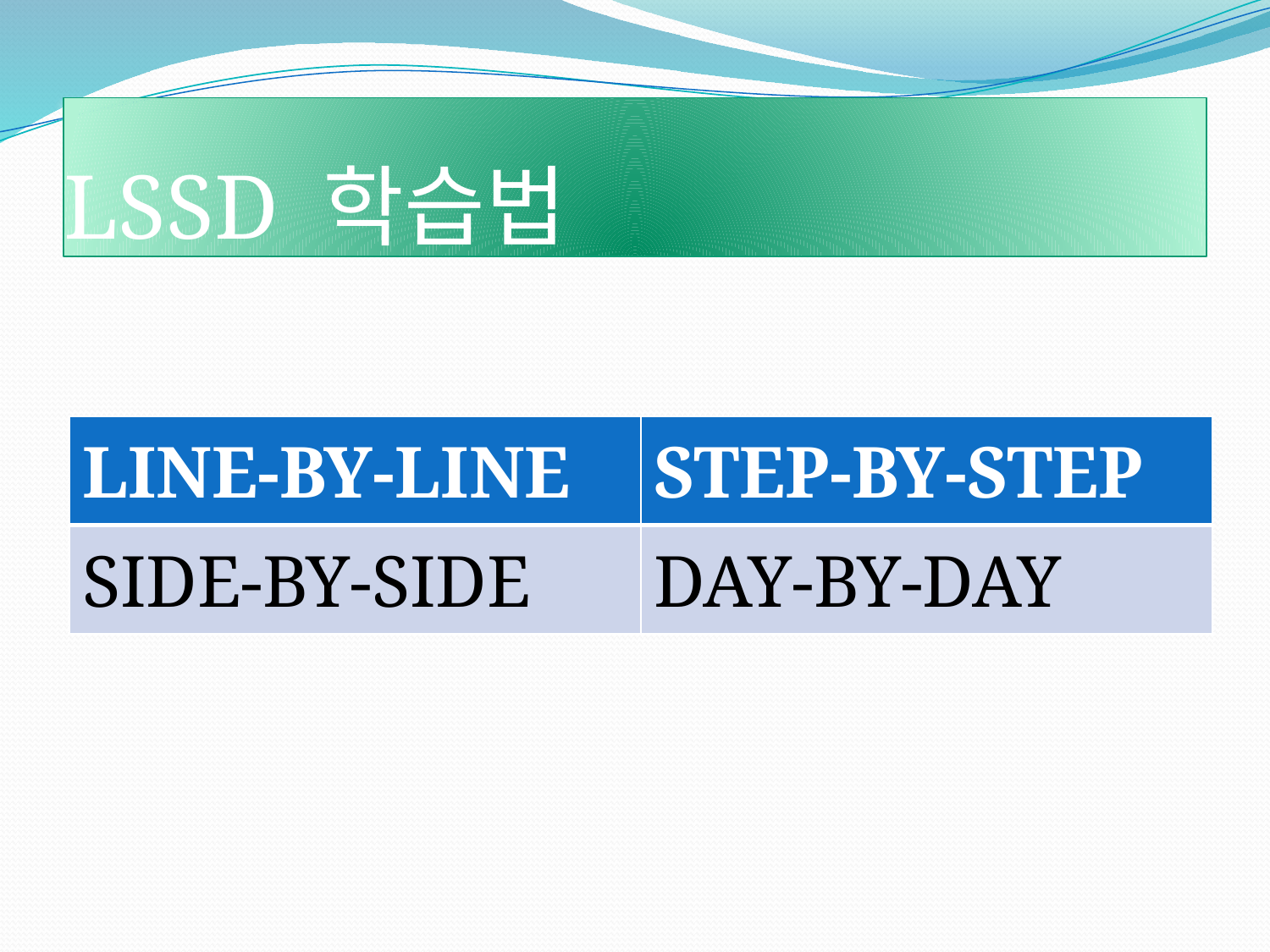

# LSSD 학습법
| LINE-BY-LINE | STEP-BY-STEP |
| --- | --- |
| SIDE-BY-SIDE | DAY-BY-DAY |